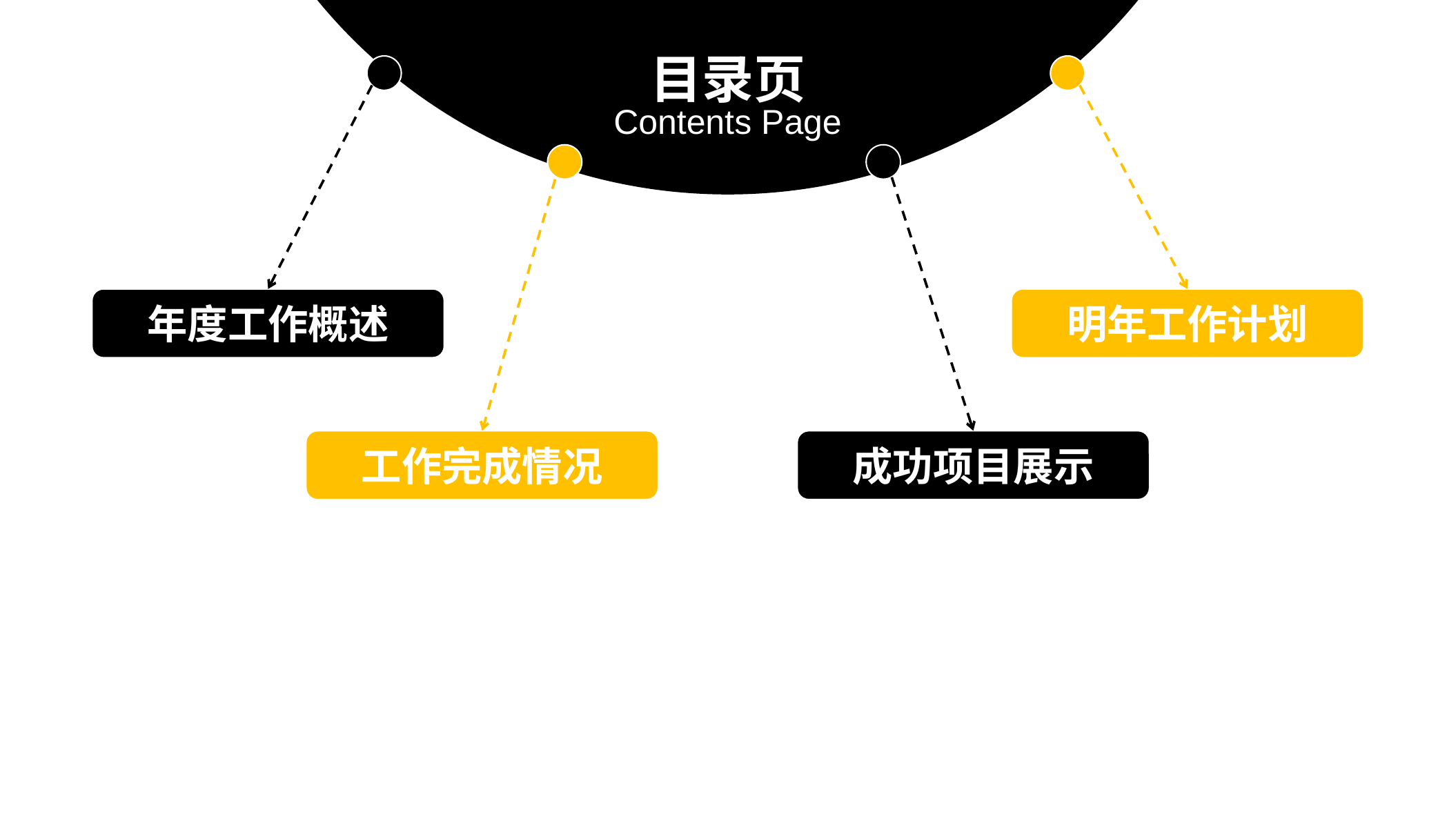

目录页

年度工作概述

明年工作计划
Contents Page

工作完成情况

成功项目展示